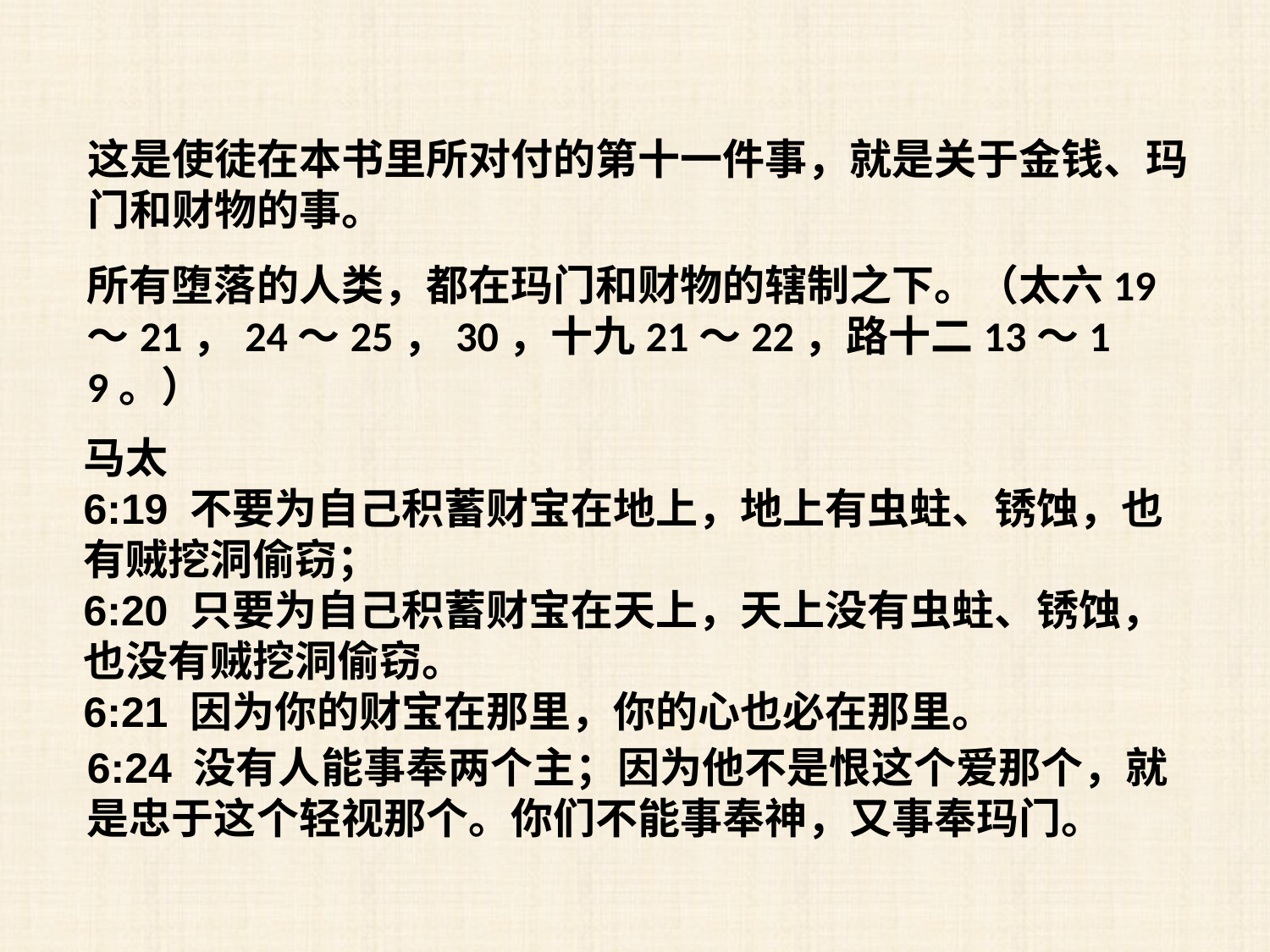

这是使徒在本书里所对付的第十一件事，就是关于金钱、玛门和财物的事。
所有堕落的人类，都在玛门和财物的辖制之下。（太六19～21，24～25，30，十九21～22，路十二13～19。）
马太
6:19 不要为自己积蓄财宝在地上，地上有虫蛀、锈蚀，也有贼挖洞偷窃；
6:20 只要为自己积蓄财宝在天上，天上没有虫蛀、锈蚀，也没有贼挖洞偷窃。
6:21 因为你的财宝在那里，你的心也必在那里。
6:24 没有人能事奉两个主；因为他不是恨这个爱那个，就是忠于这个轻视那个。你们不能事奉神，又事奉玛门。